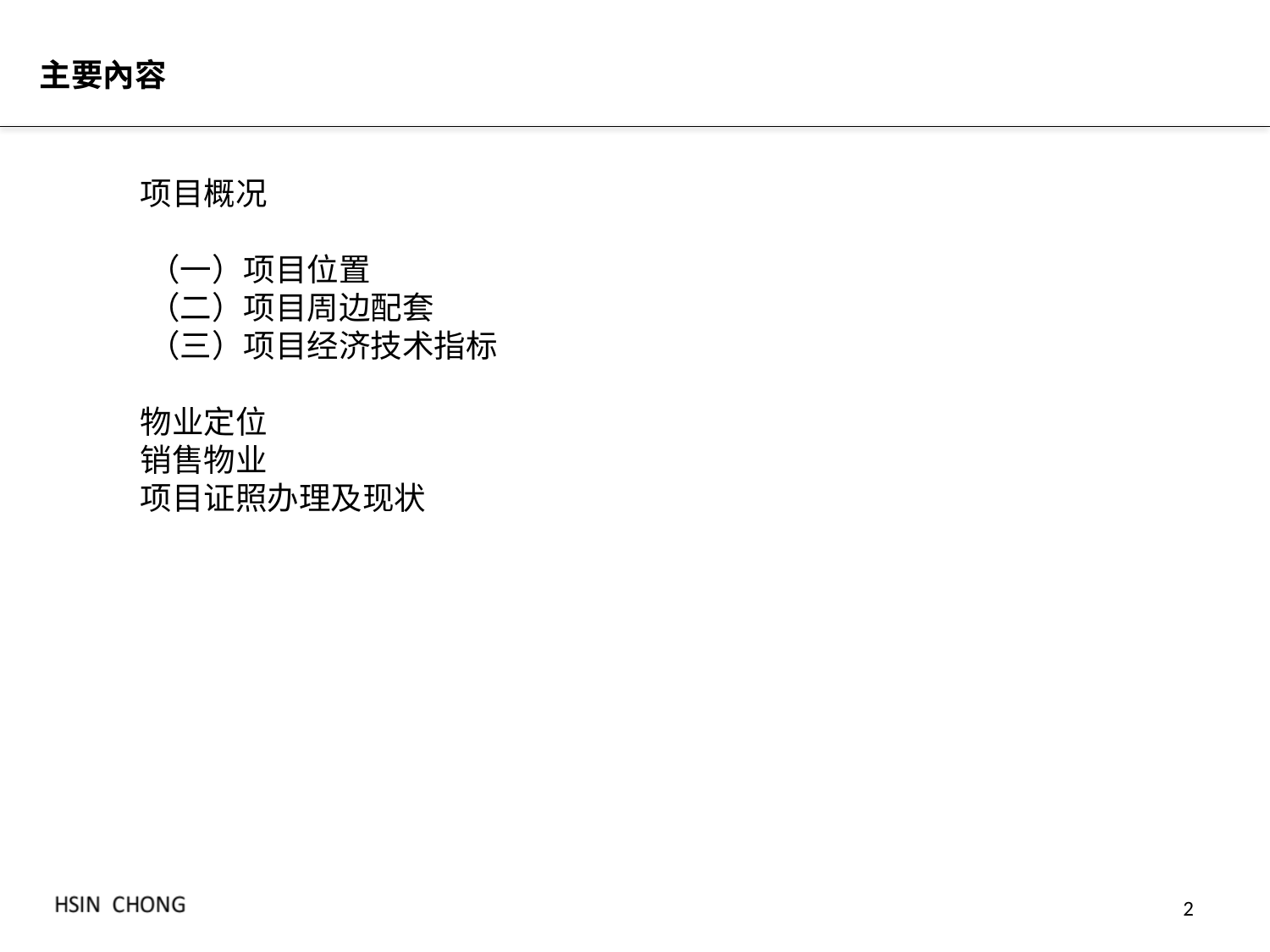

主要內容
项目概况

（一）项目位置
（二）项目周边配套
（三）项目经济技术指标

物业定位
销售物业
项目证照办理及现状

2